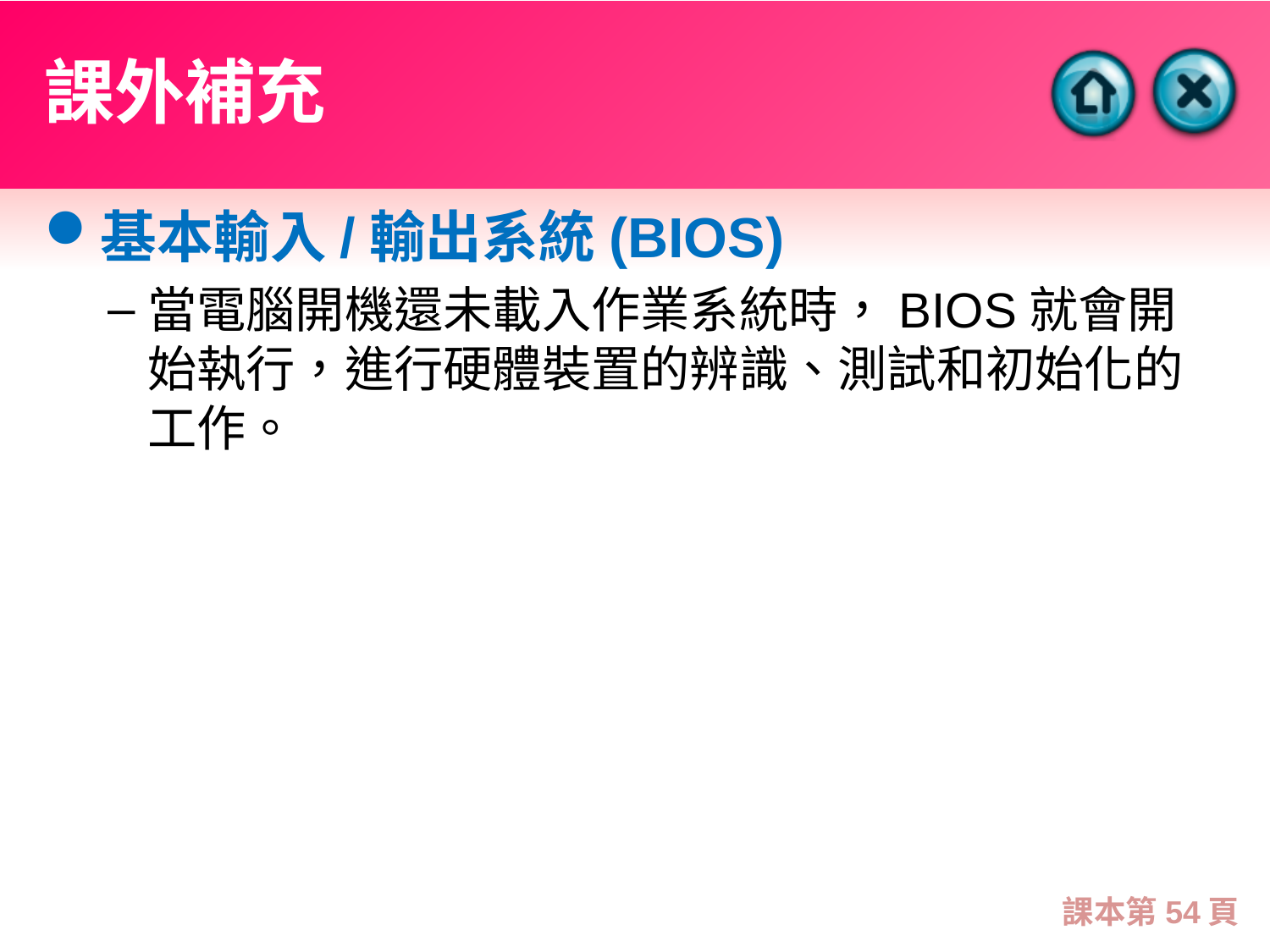

# 課外補充
基本輸入/輸出系統(BIOS)
當電腦開機還未載入作業系統時，BIOS就會開始執行，進行硬體裝置的辨識、測試和初始化的工作。
課本第54頁